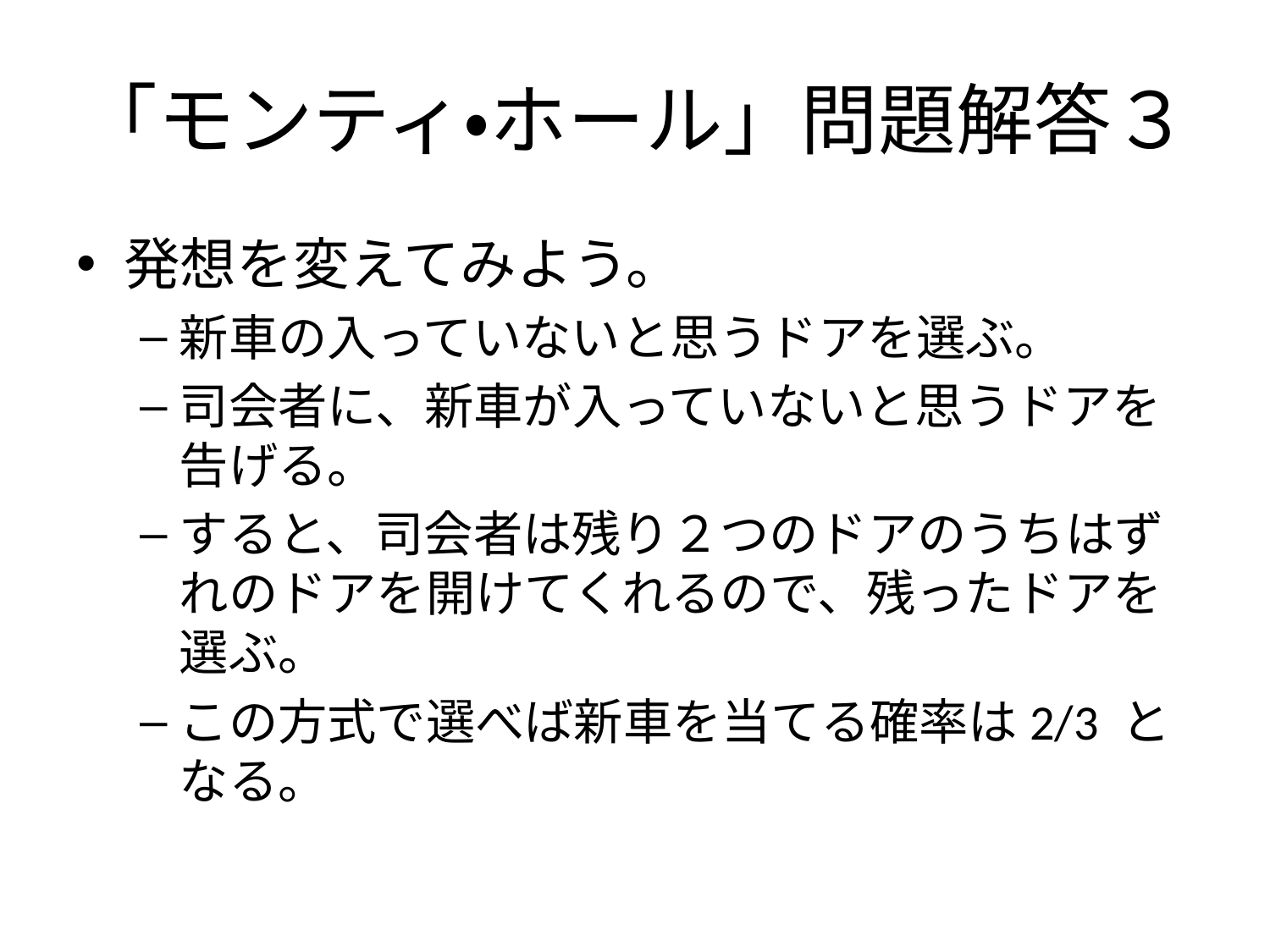

# 「モンティ・ホール」問題解答３
発想を変えてみよう。
新車の入っていないと思うドアを選ぶ。
司会者に、新車が入っていないと思うドアを告げる。
すると、司会者は残り２つのドアのうちはずれのドアを開けてくれるので、残ったドアを選ぶ。
この方式で選べば新車を当てる確率は2/3 となる。